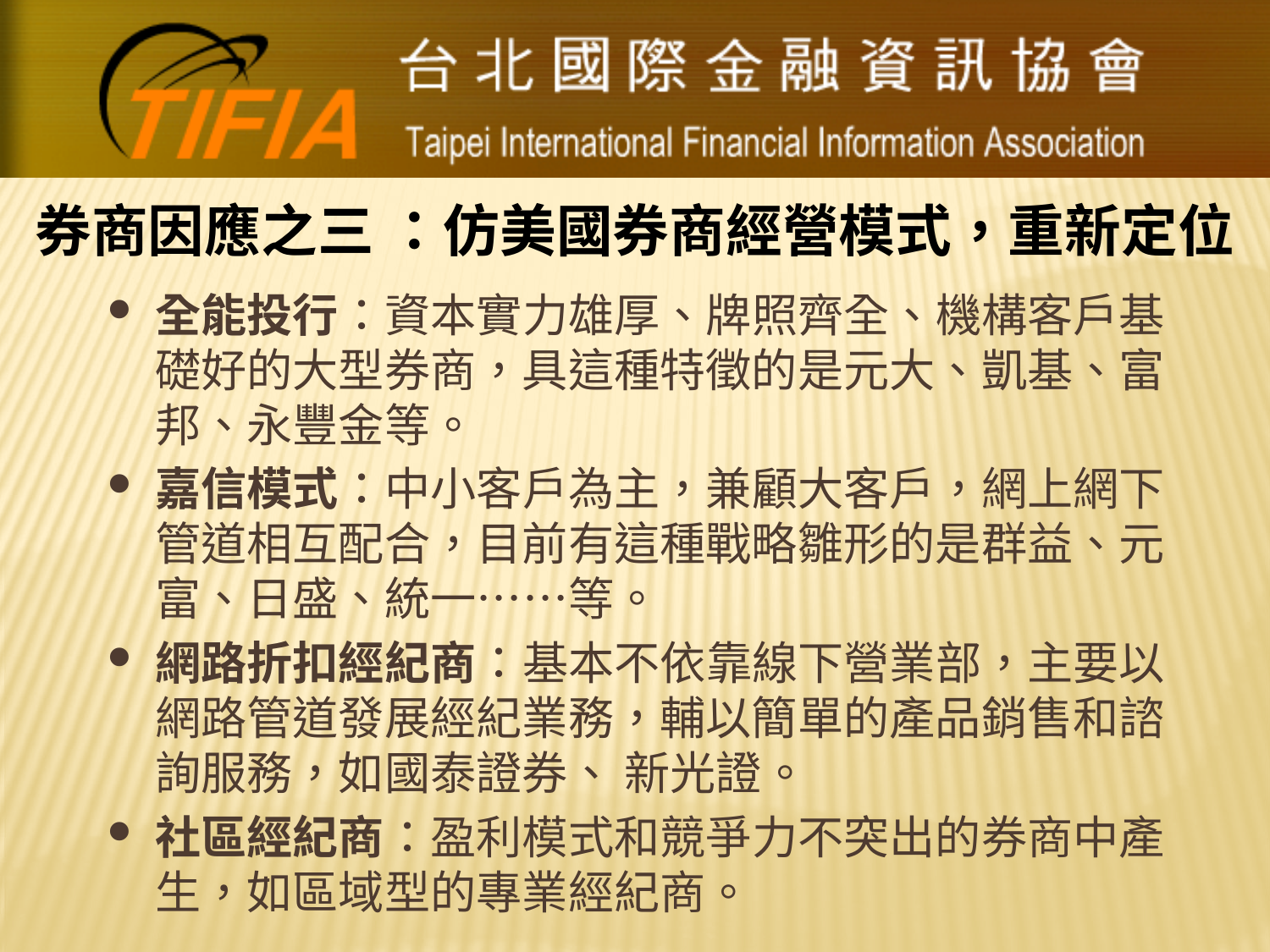

券商因應之三 ：仿美國券商經營模式，重新定位
全能投行：資本實力雄厚、牌照齊全、機構客戶基礎好的大型券商，具這種特徵的是元大、凱基、富邦、永豐金等。
嘉信模式：中小客戶為主，兼顧大客戶，網上網下管道相互配合，目前有這種戰略雛形的是群益、元富、日盛、統一……等。
網路折扣經紀商：基本不依靠線下營業部，主要以網路管道發展經紀業務，輔以簡單的產品銷售和諮詢服務，如國泰證券、 新光證。
社區經紀商：盈利模式和競爭力不突出的券商中產生，如區域型的專業經紀商。